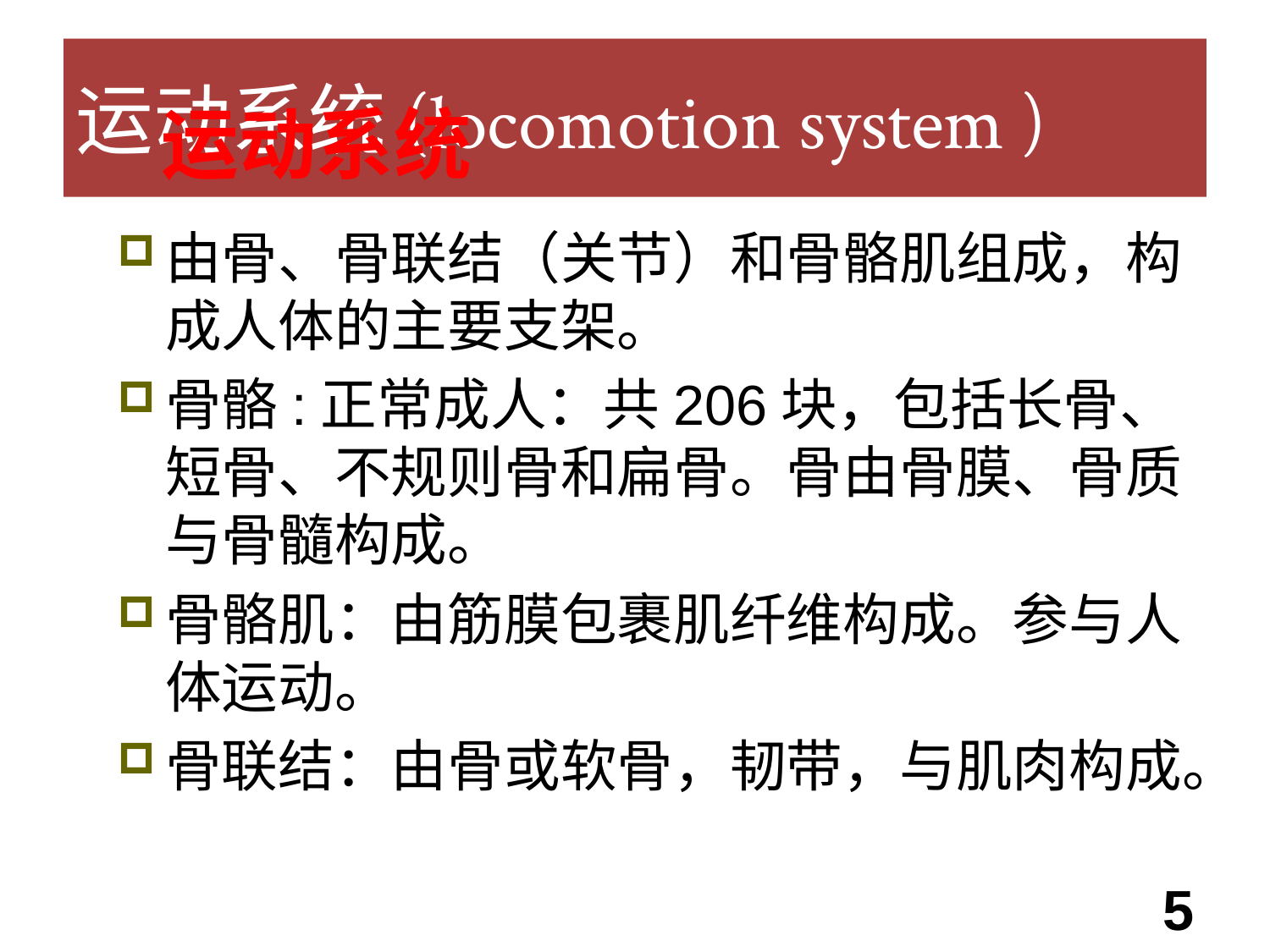

# 运动系统(locomotion system )
运动系统
由骨、骨联结（关节）和骨骼肌组成，构成人体的主要支架。
骨骼:正常成人：共206块，包括长骨、短骨、不规则骨和扁骨。骨由骨膜、骨质与骨髓构成。
骨骼肌：由筋膜包裹肌纤维构成。参与人体运动。
骨联结：由骨或软骨，韧带，与肌肉构成。

5